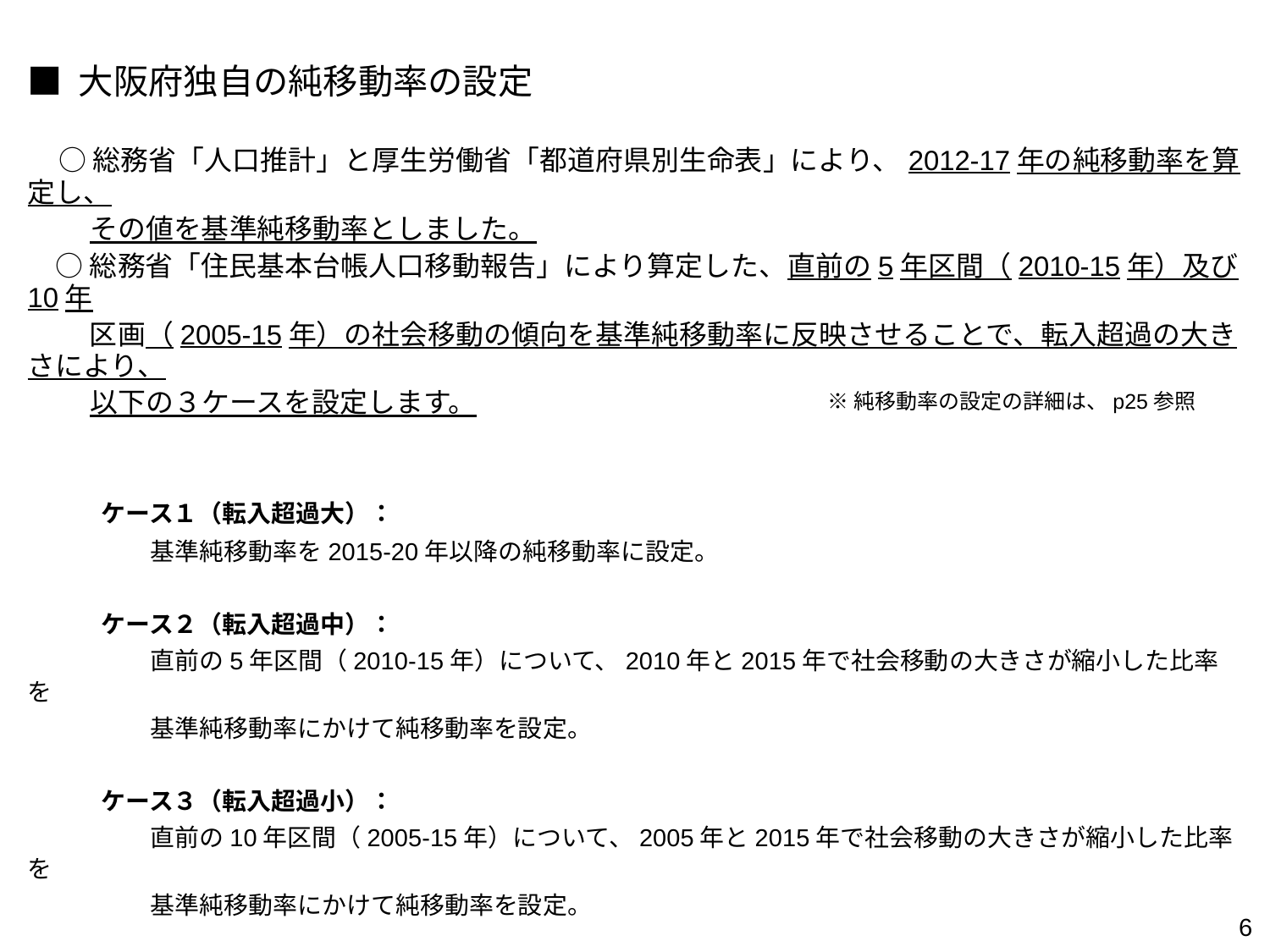

■ 大阪府独自の純移動率の設定

　○ 総務省「人口推計」と厚生労働省「都道府県別生命表」により、2012-17年の純移動率を算定し、
　　 その値を基準純移動率としました。
　○ 総務省「住民基本台帳人口移動報告」により算定した、直前の5年区間（2010-15年）及び10年
　　 区画（2005-15年）の社会移動の傾向を基準純移動率に反映させることで、転入超過の大きさにより、
　　 以下の３ケースを設定します。

　　　ケース１（転入超過大）：
　　　　　基準純移動率を2015-20年以降の純移動率に設定。

　　　ケース２（転入超過中）：
　　　　　直前の5年区間（2010-15年）について、2010年と2015年で社会移動の大きさが縮小した比率を
　　　　　基準純移動率にかけて純移動率を設定。

　　　ケース３（転入超過小）：
　　　　　直前の10年区間（2005-15年）について、2005年と2015年で社会移動の大きさが縮小した比率を
　　　　　基準純移動率にかけて純移動率を設定。
※純移動率の設定の詳細は、p25参照
6